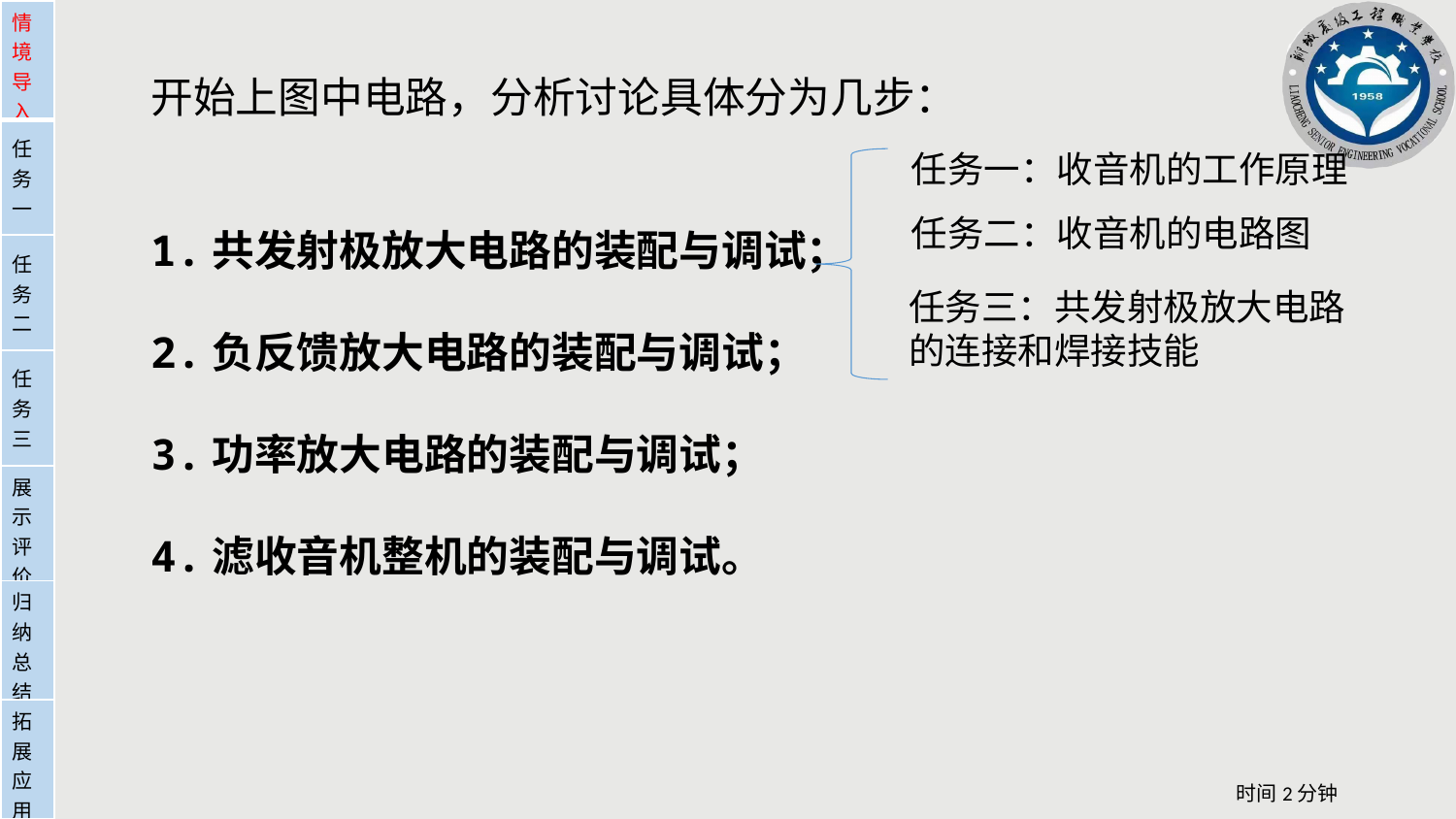

| 情境导入 |
| --- |
| 任务一 |
| 任务二 |
| 展示评价 |
| 归纳总结 |
| 拓展应用 |
| 情境导入 |
| --- |
| 任务一 |
| 任务二 |
| 任务三 |
| 展示评价 |
| 归纳总结 |
| 拓展应用 |
开始上图中电路，分析讨论具体分为几步：

1.共发射极放大电路的装配与调试；

2.负反馈放大电路的装配与调试；

3.功率放大电路的装配与调试；

4.滤收音机整机的装配与调试。
任务一：收音机的工作原理

任务二：收音机的电路图
任务三：共发射极放大电路的连接和焊接技能
时间2分钟